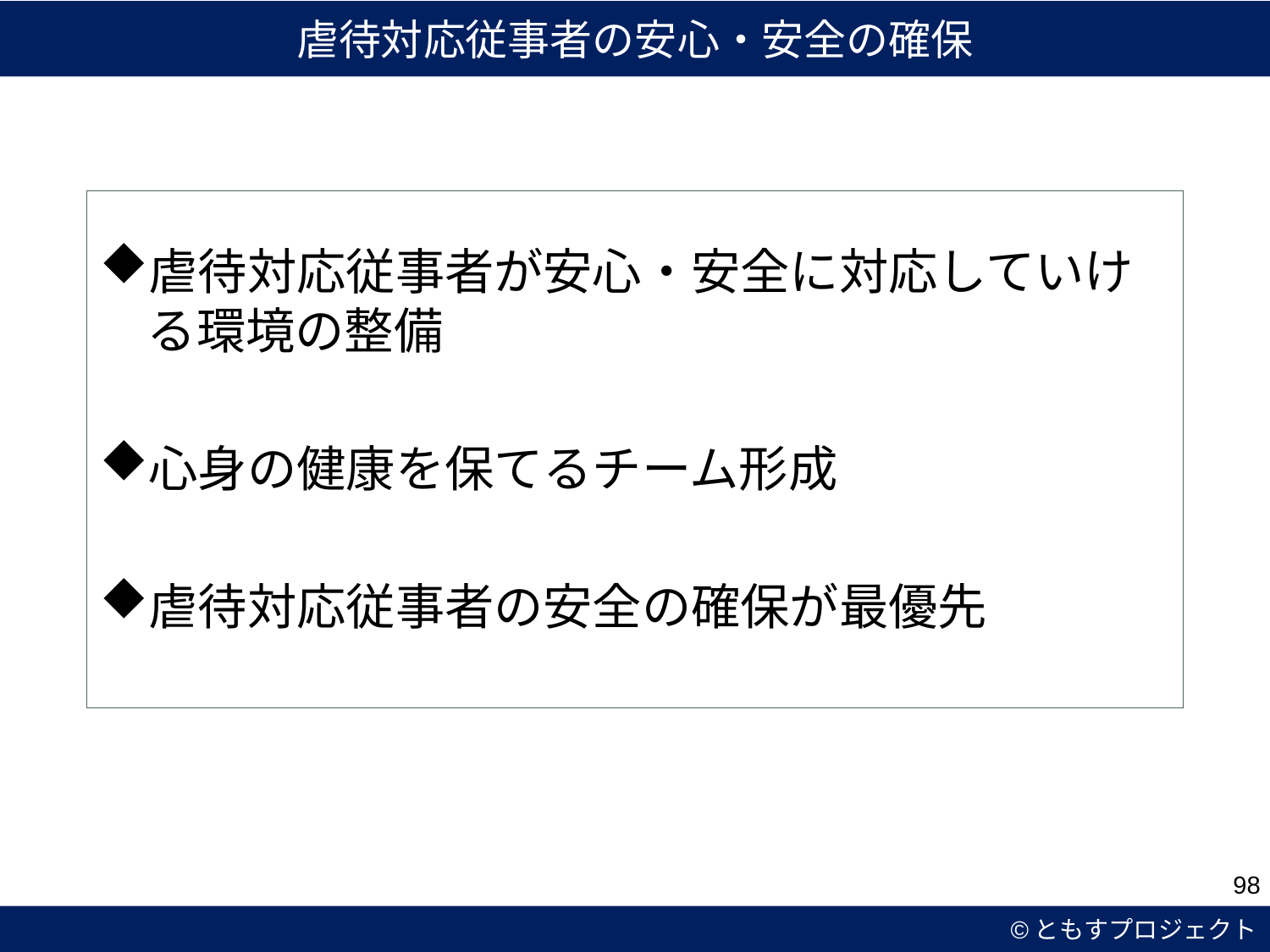

虐待対応従事者の安心・安全の確保

虐待対応従事者が安心・安全に対応していける環境の整備

心身の健康を保てるチーム形成

虐待対応従事者の安全の確保が最優先
98
©ともすプロジェクト